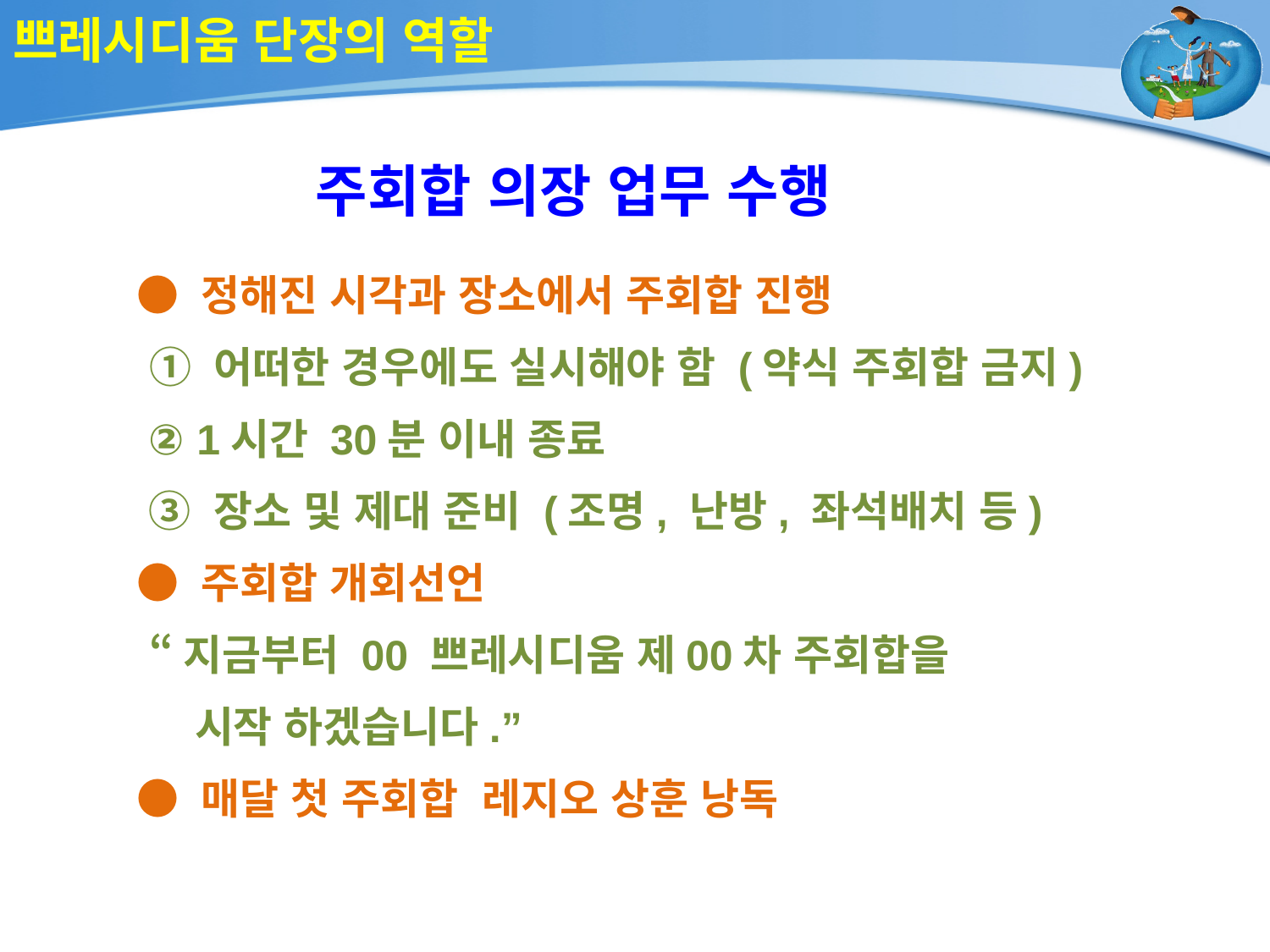

# 쁘레시디움 단장의 역할
주회합 의장 업무 수행
 ● 정해진 시각과 장소에서 주회합 진행
  ① 어떠한 경우에도 실시해야 함 (약식 주회합 금지)
  ② 1시간 30분 이내 종료
  ③ 장소 및 제대 준비 (조명, 난방, 좌석배치 등)
 ● 주회합 개회선언
  “지금부터 00 쁘레시디움 제00차 주회합을
     시작 하겠습니다.”
 ● 매달 첫 주회합  레지오 상훈 낭독